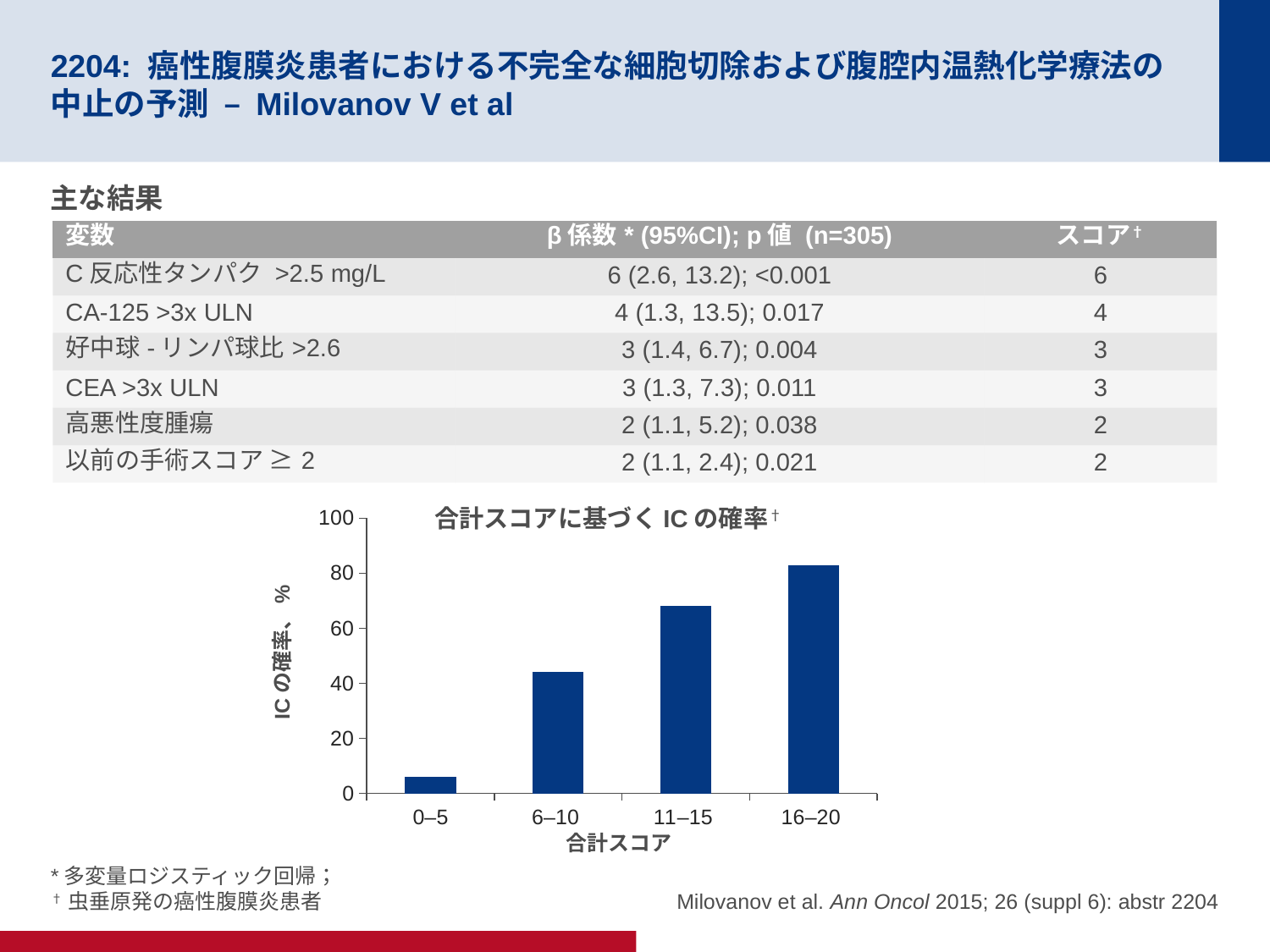

# 2204: 癌性腹膜炎患者における不完全な細胞切除および腹腔内温熱化学療法の中止の予測  – Milovanov V et al
主な結果
| 変数 | β係数\* (95%CI); p値 (n=305) | スコア† |
| --- | --- | --- |
| C反応性タンパク >2.5 mg/L | 6 (2.6, 13.2); <0.001 | 6 |
| CA-125 >3x ULN | 4 (1.3, 13.5); 0.017 | 4 |
| 好中球-リンパ球比>2.6 | 3 (1.4, 6.7); 0.004 | 3 |
| CEA >3x ULN | 3 (1.3, 7.3); 0.011 | 3 |
| 高悪性度腫瘍 | 2 (1.1, 5.2); 0.038 | 2 |
| 以前の手術スコア ≥2 | 2 (1.1, 2.4); 0.021 | 2 |
合計スコアに基づくICの確率†

### Chart

| Category | Column2 |
|---|---|
| 0–5 | 6.0 |
| 6–10  | 44.0 |
| 11–15  | 68.0 |
| 16–20  | 83.0 |
ICの確率、%
合計スコア
Milovanov et al. Ann Oncol 2015; 26 (suppl 6): abstr 2204
*多変量ロジスティック回帰；
†虫垂原発の癌性腹膜炎患者